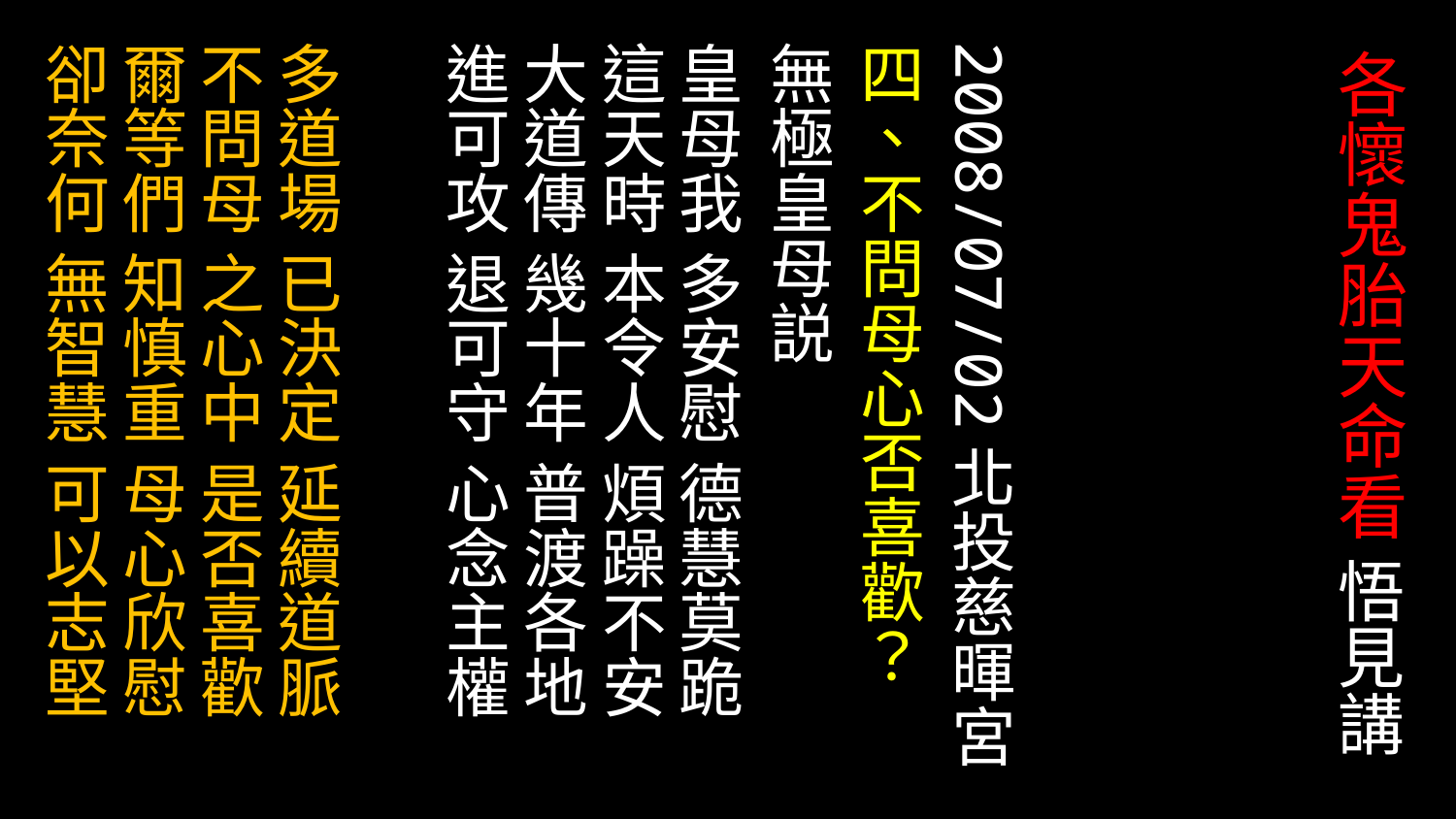

# 各懷鬼胎天命看 悟見講
2008/07/02北投慈暉宮
四、不問母心否喜歡？
無極皇母説
皇母我 多安慰 德慧莫跪 這天時 本令人 煩躁不安
大道傳 幾十年 普渡各地 進可攻 退可守 心念主權
多道場 已決定 延續道脈 不問母 之心中 是否喜歡
爾等們 知慎重 母心欣慰 卻奈何 無智慧 可以志堅